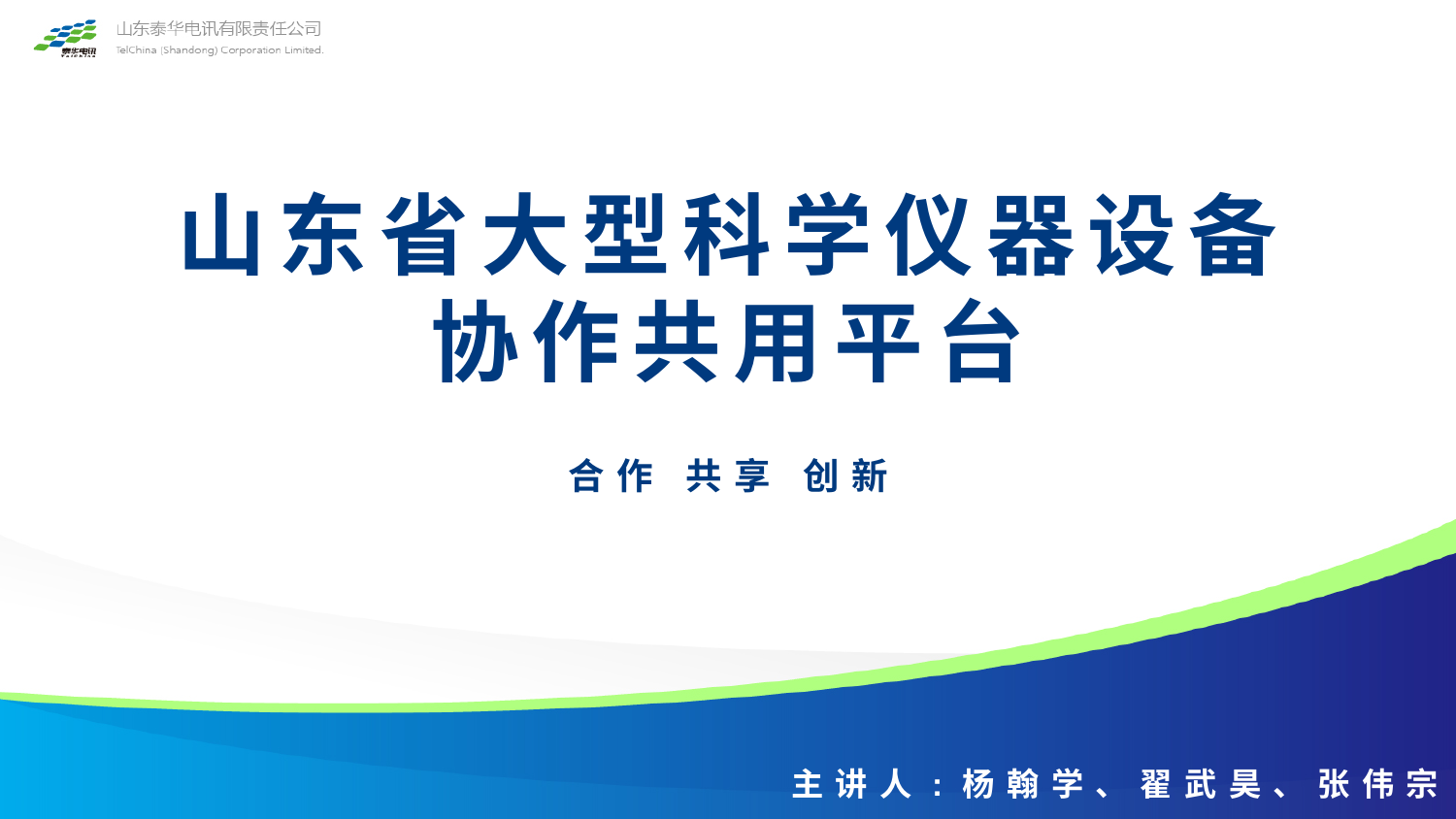

山东省大型科学仪器设备
协作共用平台
合作 共享 创新
主讲人:杨翰学、翟武昊、张伟宗